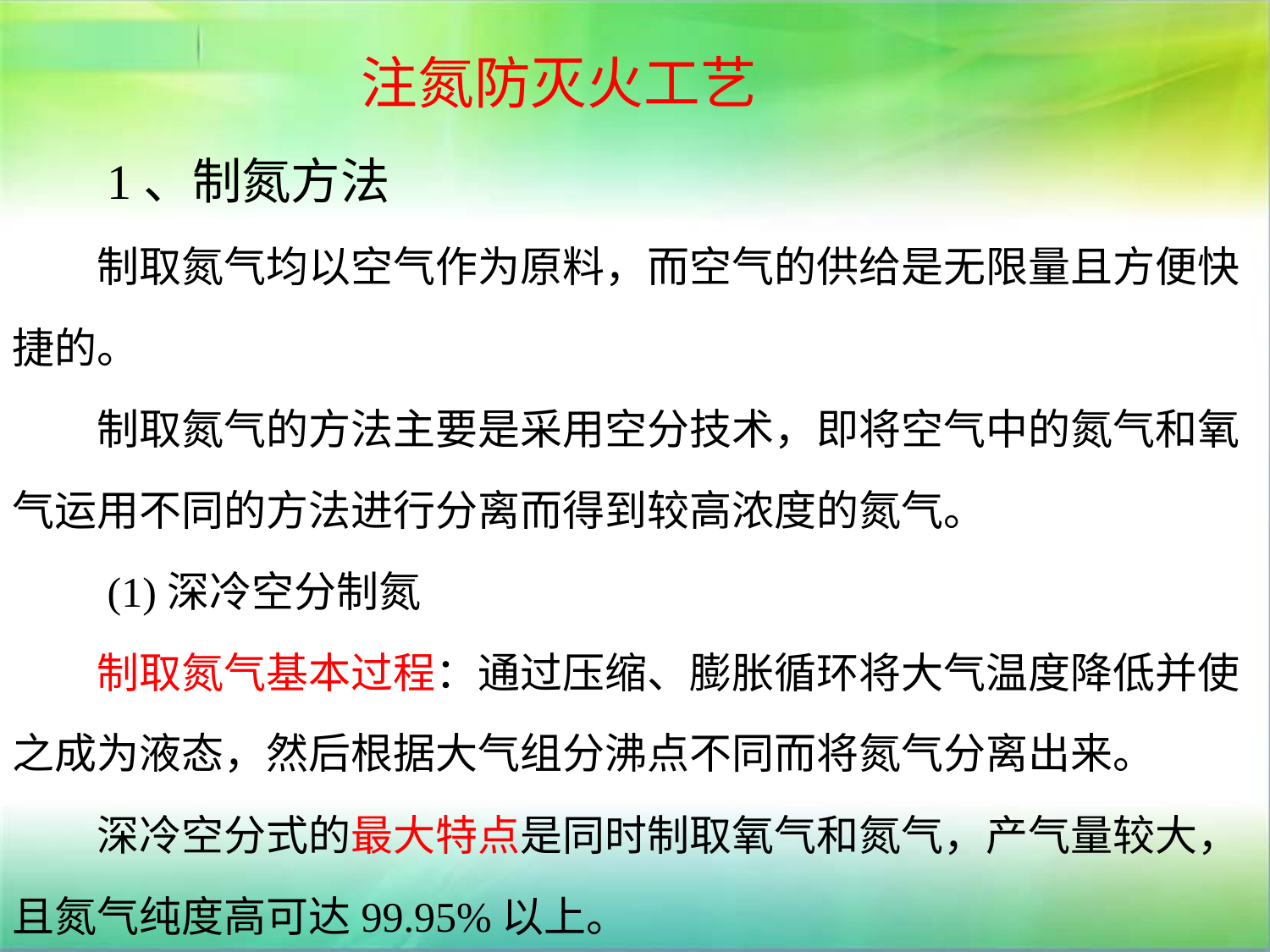

注氮防灭火工艺
　   1、制氮方法
　　制取氮气均以空气作为原料，而空气的供给是无限量且方便快捷的。
　　制取氮气的方法主要是采用空分技术，即将空气中的氮气和氧气运用不同的方法进行分离而得到较高浓度的氮气。
　　(1)深冷空分制氮
　　制取氮气基本过程：通过压缩、膨胀循环将大气温度降低并使之成为液态，然后根据大气组分沸点不同而将氮气分离出来。
　　深冷空分式的最大特点是同时制取氧气和氮气，产气量较大，且氮气纯度高可达99.95%以上。